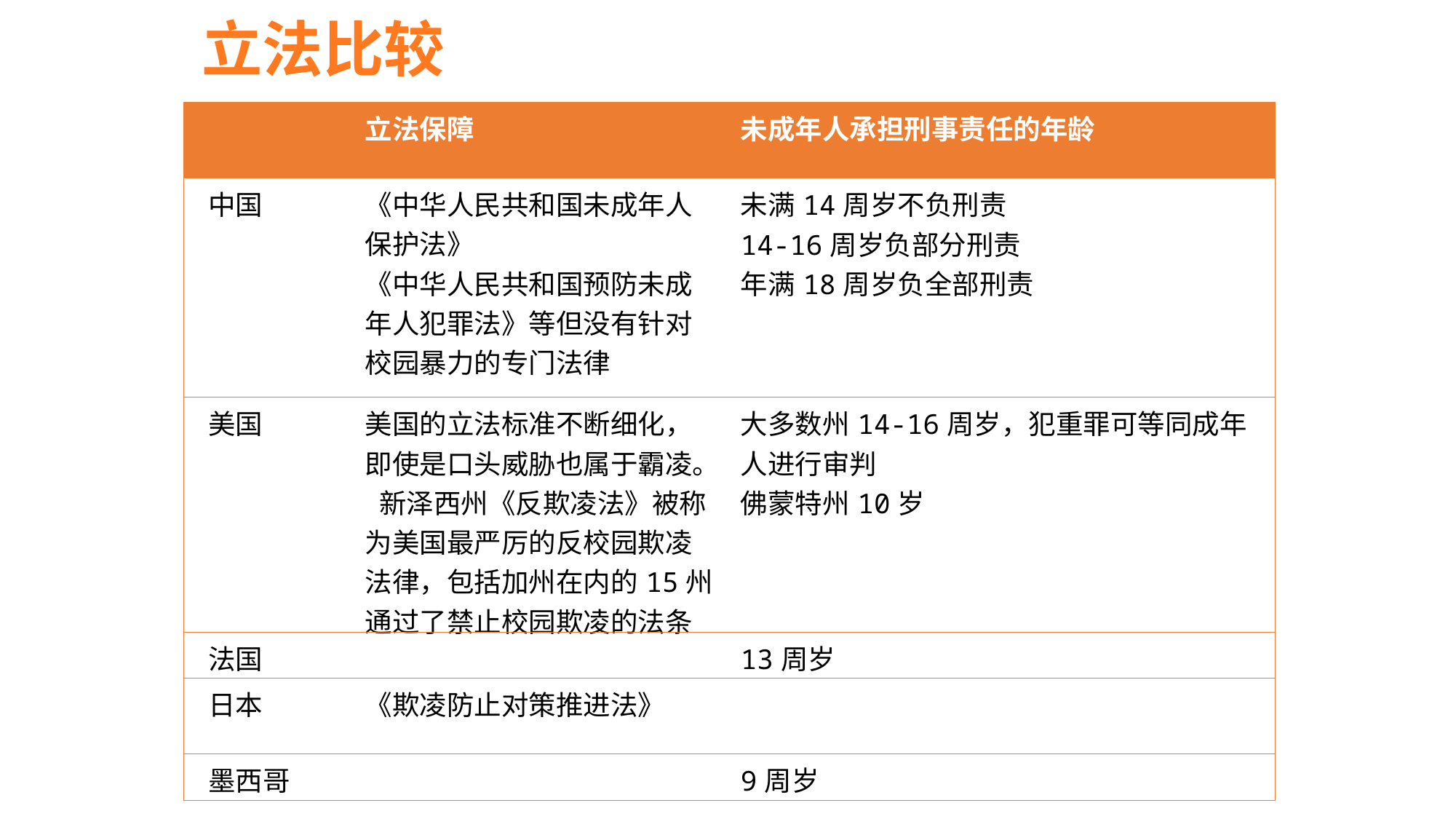

立法比较
|  | 立法保障 | 未成年人承担刑事责任的年龄 |
| --- | --- | --- |
| 中国 | 《中华人民共和国未成年人保护法》 《中华人民共和国预防未成年人犯罪法》等但没有针对校园暴力的专门法律 | 未满14周岁不负刑责 14-16周岁负部分刑责 年满18周岁负全部刑责 |
| 美国 | 美国的立法标准不断细化，即使是口头威胁也属于霸凌。 新泽西州《反欺凌法》被称为美国最严厉的反校园欺凌法律，包括加州在内的15州通过了禁止校园欺凌的法条 | 大多数州14-16周岁，犯重罪可等同成年人进行审判 佛蒙特州10岁 |
| 法国 |  | 13周岁 |
| 日本 | 《欺凌防止对策推进法》 |  |
| 墨西哥 |  | 9周岁 |